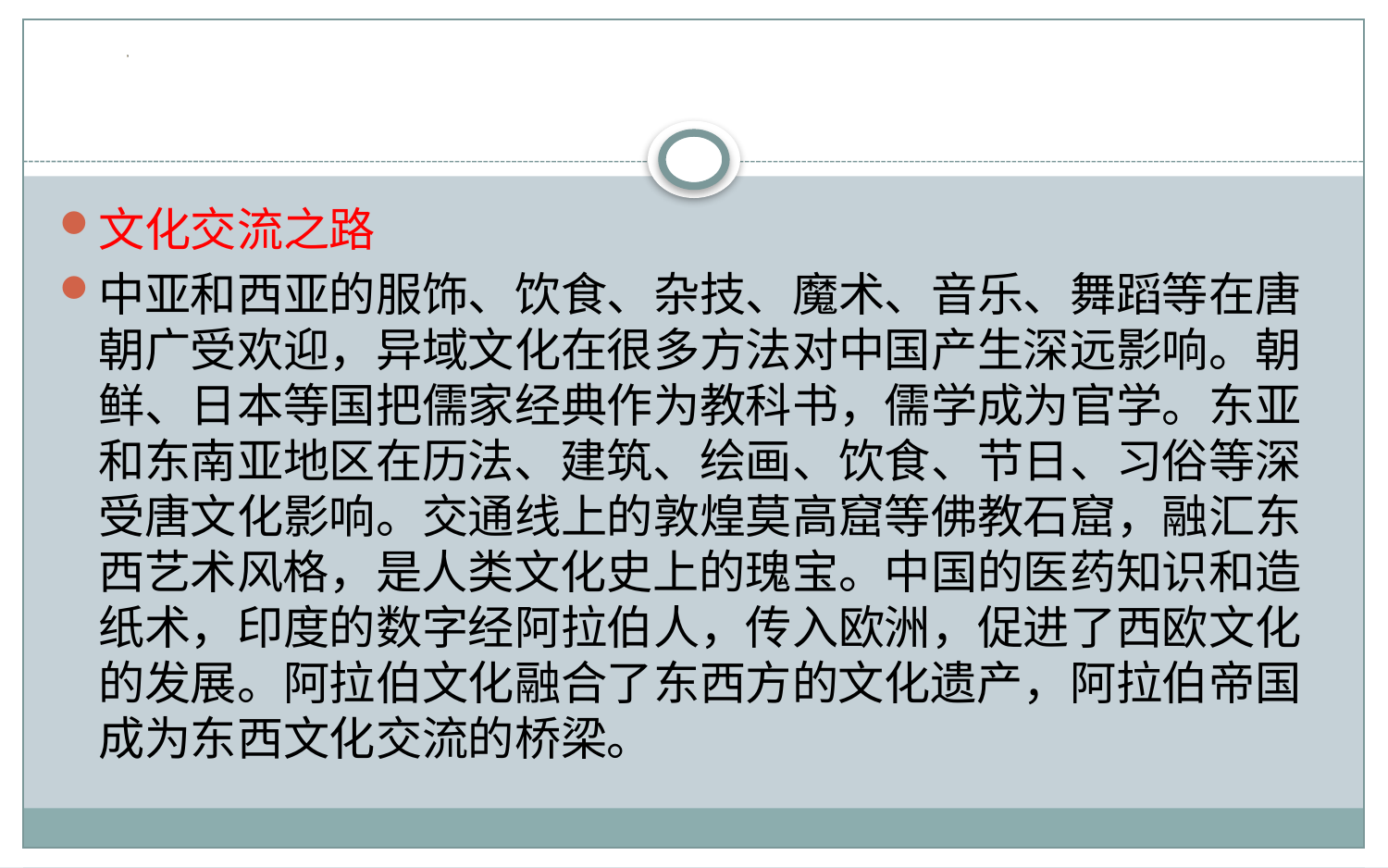

#
文化交流之路
中亚和西亚的服饰、饮食、杂技、魔术、音乐、舞蹈等在唐朝广受欢迎，异域文化在很多方法对中国产生深远影响。朝鲜、日本等国把儒家经典作为教科书，儒学成为官学。东亚和东南亚地区在历法、建筑、绘画、饮食、节日、习俗等深受唐文化影响。交通线上的敦煌莫高窟等佛教石窟，融汇东西艺术风格，是人类文化史上的瑰宝。中国的医药知识和造纸术，印度的数字经阿拉伯人，传入欧洲，促进了西欧文化的发展。阿拉伯文化融合了东西方的文化遗产，阿拉伯帝国成为东西文化交流的桥梁。